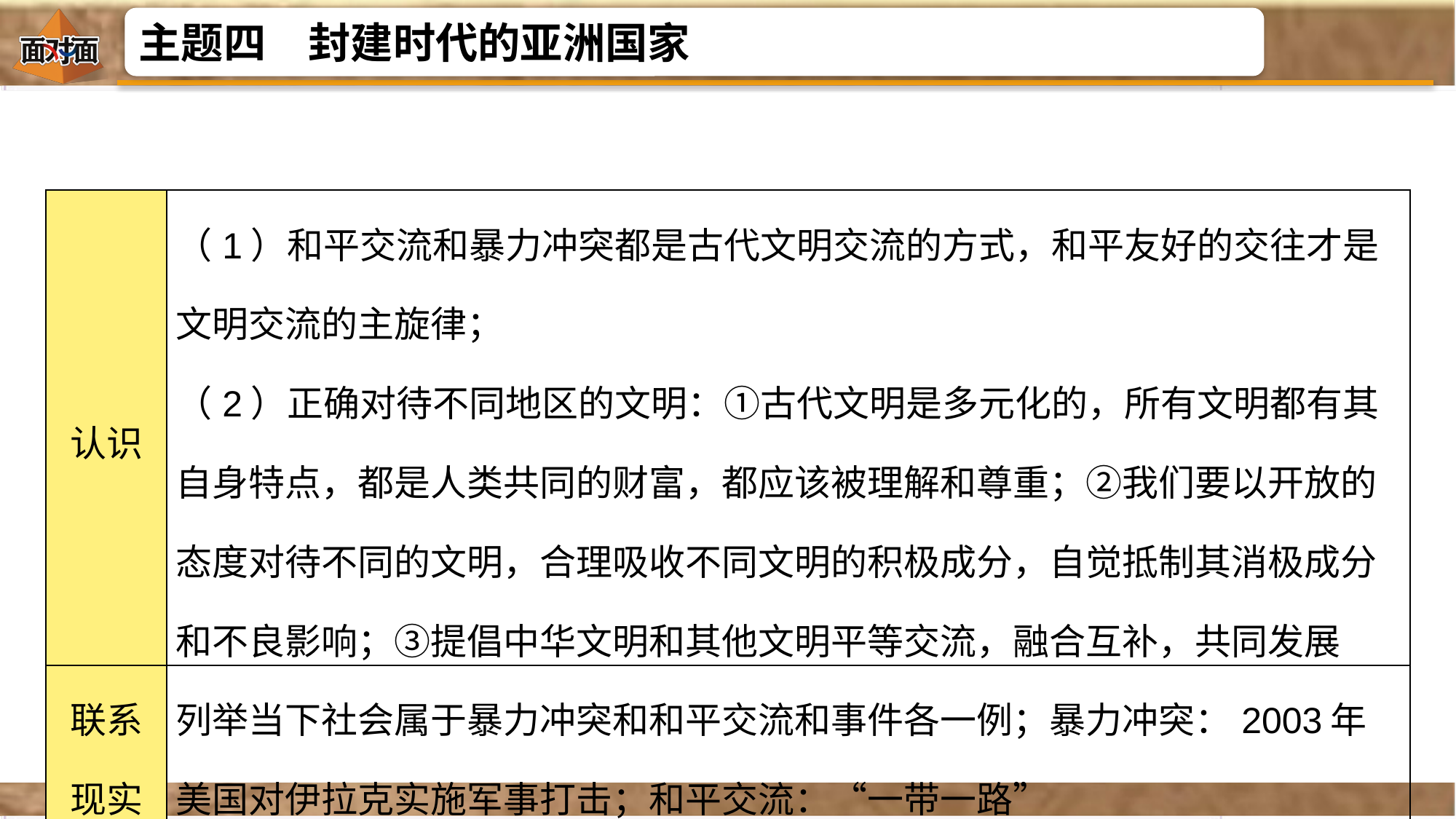

| 认识 | （1）和平交流和暴力冲突都是古代文明交流的方式，和平友好的交往才是文明交流的主旋律； （2）正确对待不同地区的文明：①古代文明是多元化的，所有文明都有其自身特点，都是人类共同的财富，都应该被理解和尊重；②我们要以开放的态度对待不同的文明，合理吸收不同文明的积极成分，自觉抵制其消极成分和不良影响；③提倡中华文明和其他文明平等交流，融合互补，共同发展 |
| --- | --- |
| 联系现实 | 列举当下社会属于暴力冲突和和平交流和事件各一例；暴力冲突：2003年美国对伊拉克实施军事打击；和平交流：“一带一路” |